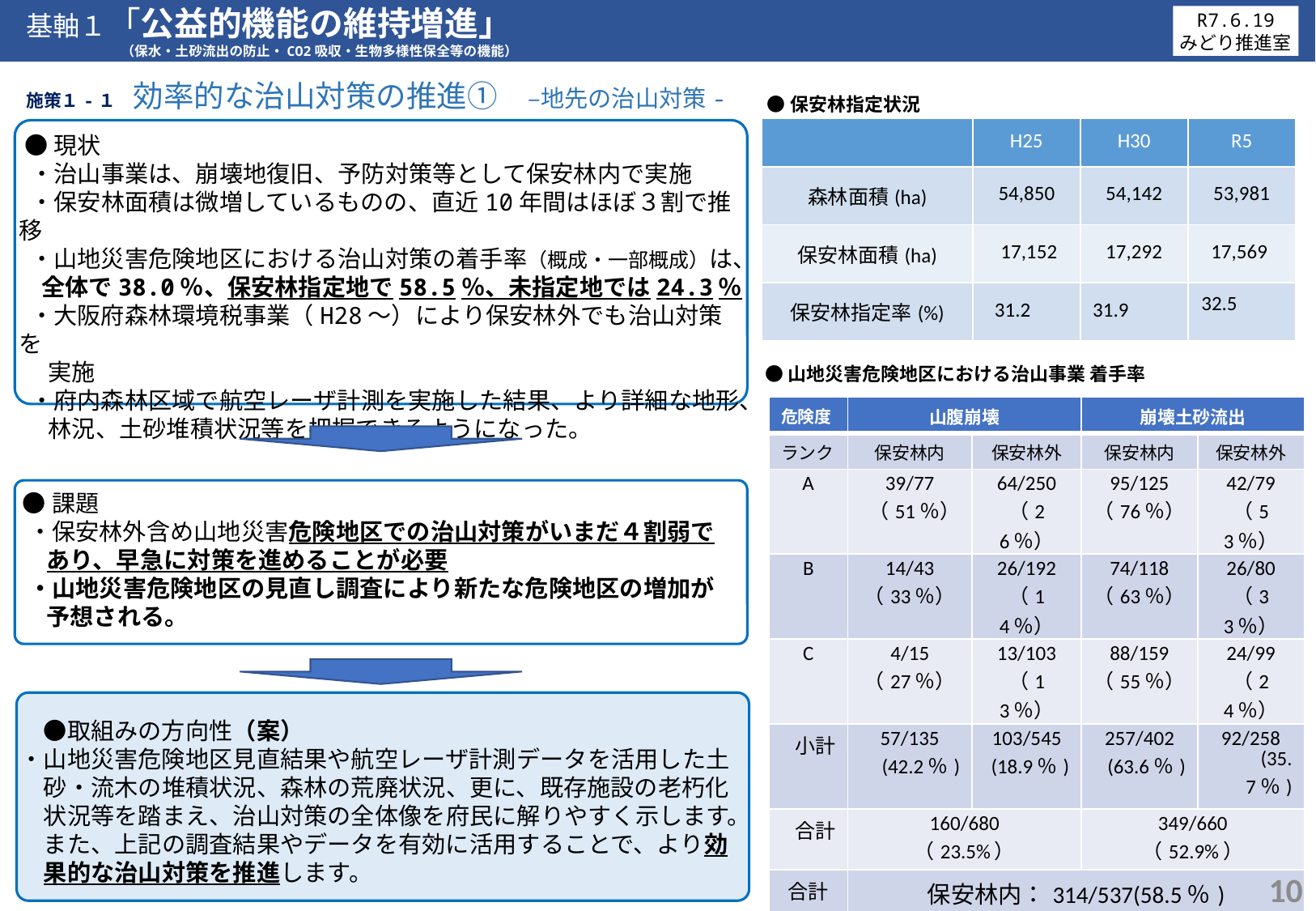

基軸１「公益的機能の維持増進」
R7.6.19
みどり推進室
（保水・土砂流出の防止・CO2吸収・生物多様性保全等の機能）
 　施策１-１　効率的な治山対策の推進①　–地先の治山対策-

●保安林指定状況
|  | H25 | H30 | R5 |
| --- | --- | --- | --- |
| 森林面積(ha) | 54,850 | 54,142 | 53,981 |
| 保安林面積(ha) | 17,152 | 17,292 | 17,569 |
| 保安林指定率(%) | 31.2 | 31.9 | 32.5 |
 ●現状
 ・治山事業は、崩壊地復旧、予防対策等として保安林内で実施
 ・保安林面積は微増しているものの、直近10年間はほぼ３割で推移
 ・山地災害危険地区における治山対策の着手率（概成・一部概成）は、
   全体で38.0％、保安林指定地で58.5％、未指定地では24.3％
 ・大阪府森林環境税事業（H28～）により保安林外でも治山対策を
　 実施
 ・府内森林区域で航空レーザ計測を実施した結果、より詳細な地形、
　 林況、土砂堆積状況等を把握できるようになった。

●山地災害危険地区における治山事業 着手率
| 危険度 | 山腹崩壊 |  | 崩壊土砂流出 |  |
| --- | --- | --- | --- | --- |
| ランク | 保安林内 | 保安林外 | 保安林内 | 保安林外 |
| A | 39/77 （51％） | 64/250 （26％） | 95/125 （76％） | 42/79 （53％） |
| B | 14/43 （33％） | 26/192 （14％） | 74/118 （63％） | 26/80 （33％） |
| C | 4/15 （27％） | 13/103 （13％） | 88/159 （55％） | 24/99 （24％） |
| 小計 | 57/135 (42.2％) | 103/545 (18.9％) | 257/402 (63.6％) | 92/258 (35.7％) |
| 合計 | 160/680 （23.5%） |  | 349/660 （52.9%） |  |
| 合計 | 保安林内：314/537(58.5％) 保安林外：195/803(24.3%) |  |  |  |
| 総計 | 509/1,340（38.0%) |  |  |  |

 ●課題
 ・保安林外含め山地災害危険地区での治山対策がいまだ４割弱で
　 あり、早急に対策を進めることが必要
 ・山地災害危険地区の見直し調査により新たな危険地区の増加が
　 予想される。

　●取組みの方向性（案）
・山地災害危険地区見直結果や航空レーザ計測データを活用した土
　砂・流木の堆積状況、森林の荒廃状況、更に、既存施設の老朽化
　状況等を踏まえ、治山対策の全体像を府民に解りやすく示します。
　また、上記の調査結果やデータを有効に活用することで、より効
　果的な治山対策を推進します。
10